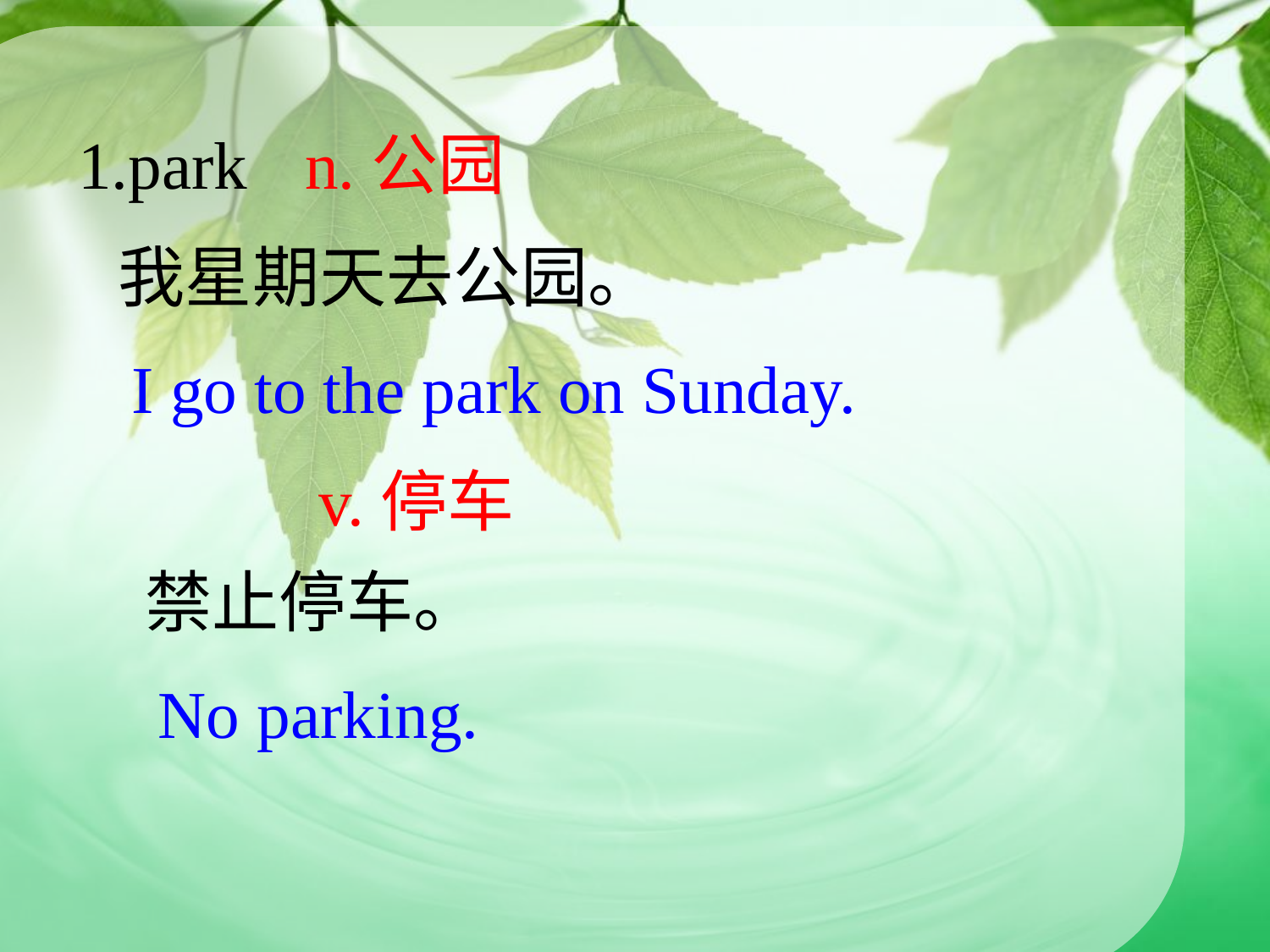

1.park
n.公园
我星期天去公园。
I go to the park on Sunday.
v.停车
禁止停车。
No parking.